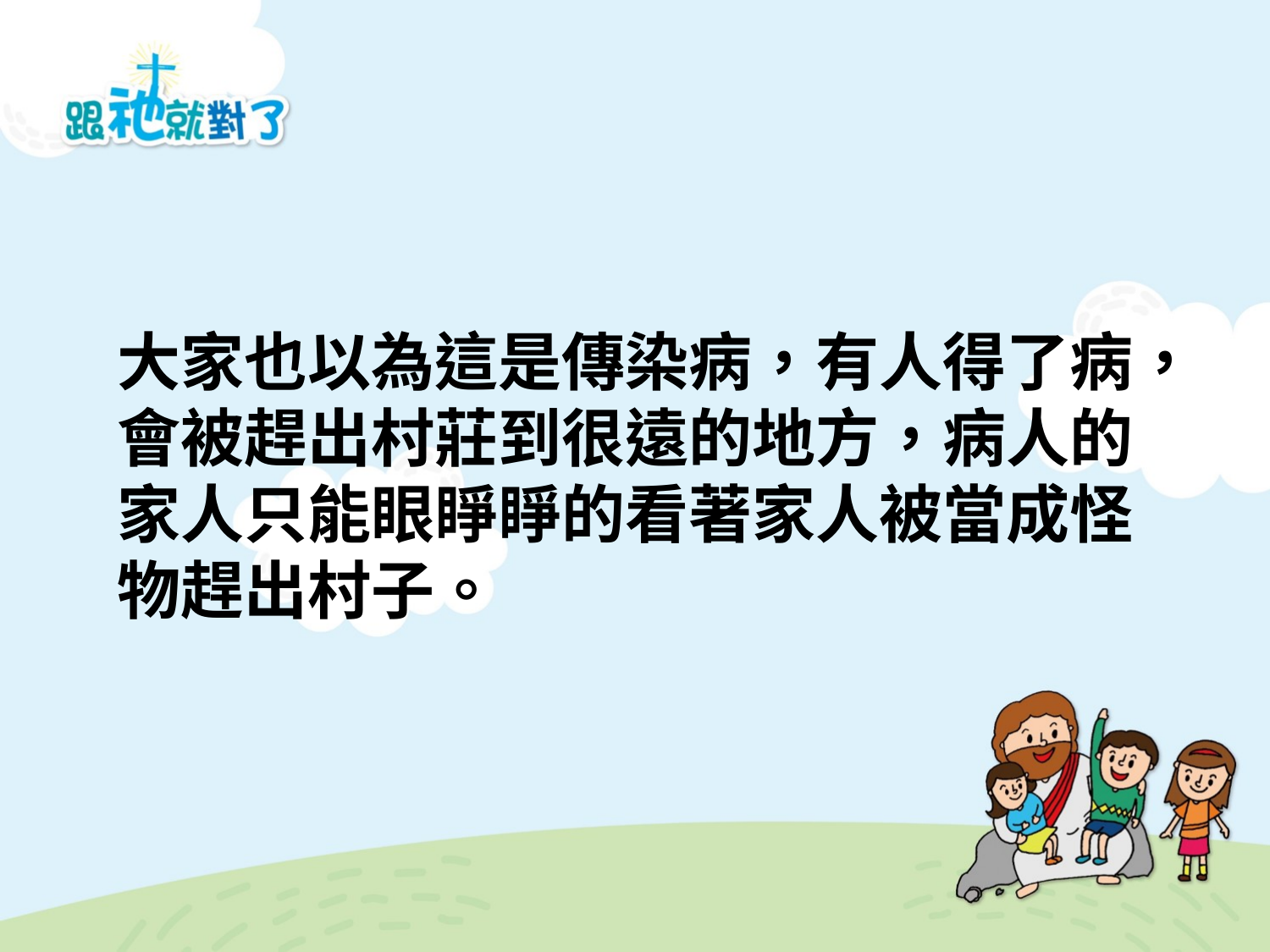

大家也以為這是傳染病，有人得了病，會被趕出村莊到很遠的地方，病人的家人只能眼睜睜的看著家人被當成怪物趕出村子。